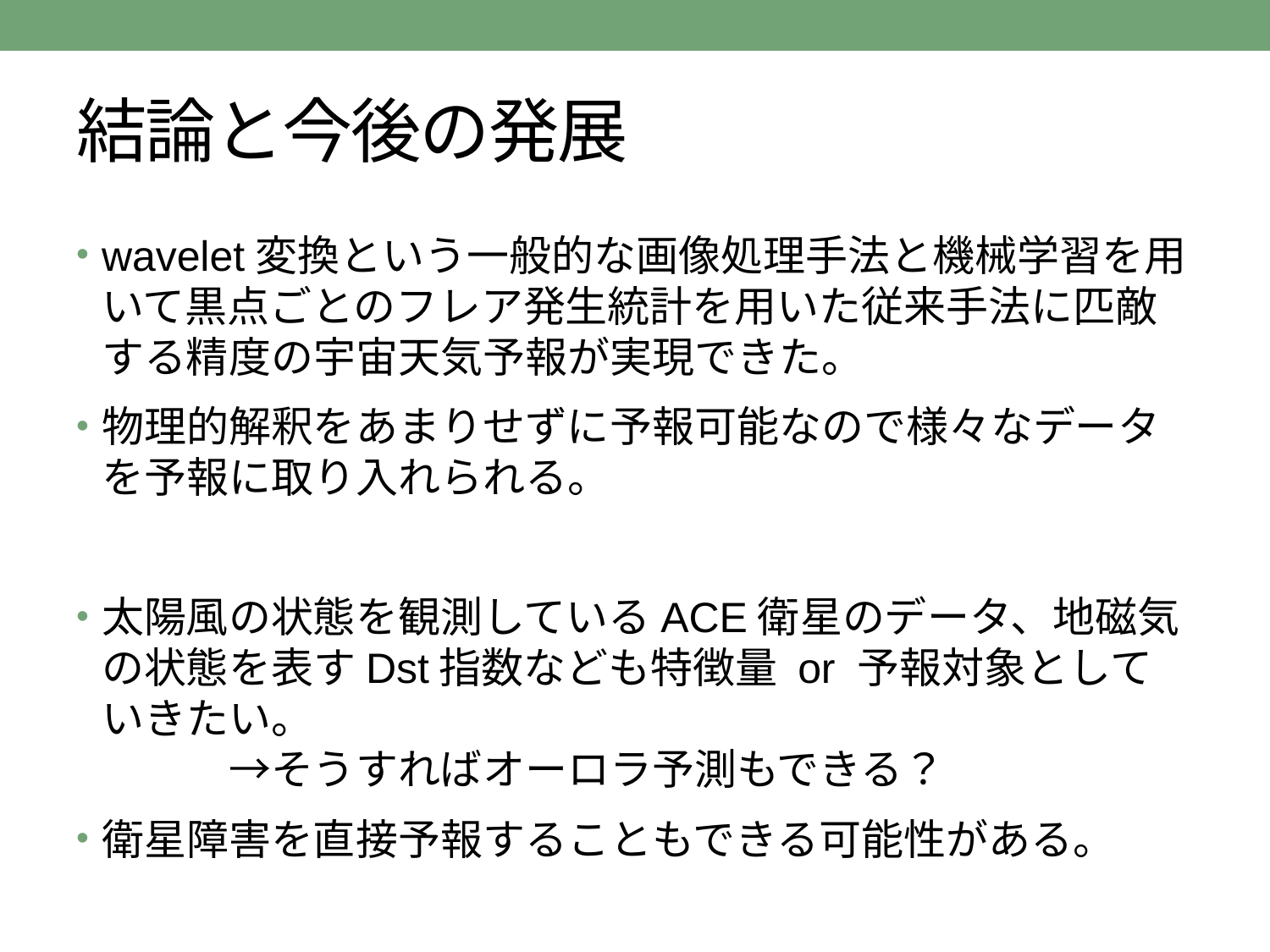

# 結論と今後の発展
wavelet変換という一般的な画像処理手法と機械学習を用いて黒点ごとのフレア発生統計を用いた従来手法に匹敵する精度の宇宙天気予報が実現できた。
物理的解釈をあまりせずに予報可能なので様々なデータを予報に取り入れられる。

太陽風の状態を観測しているACE衛星のデータ、地磁気の状態を表すDst指数なども特徴量 or 予報対象としていきたい。
	→そうすればオーロラ予測もできる？
衛星障害を直接予報することもできる可能性がある。